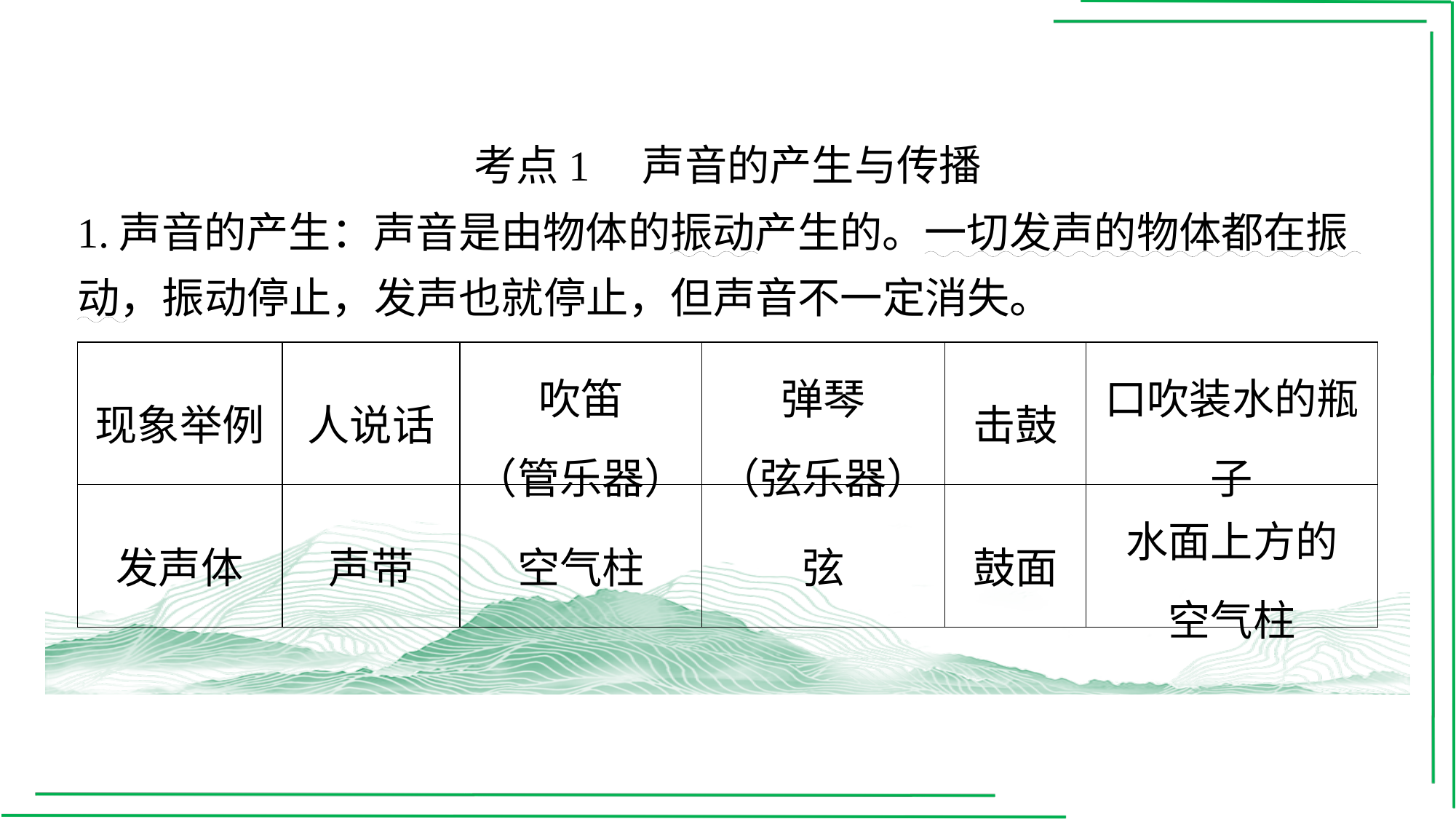

考点1　声音的产生与传播
1.声音的产生：声音是由物体的振动产生的。一切发声的物体都在振动，振动停止，发声也就停止，但声音不一定消失。
| 现象举例 | 人说话 | 吹笛 （管乐器） | 弹琴 （弦乐器） | 击鼓 | 口吹装水的瓶子 |
| --- | --- | --- | --- | --- | --- |
| 发声体 | 声带 | 空气柱 | 弦 | 鼓面 | 水面上方的 空气柱 |